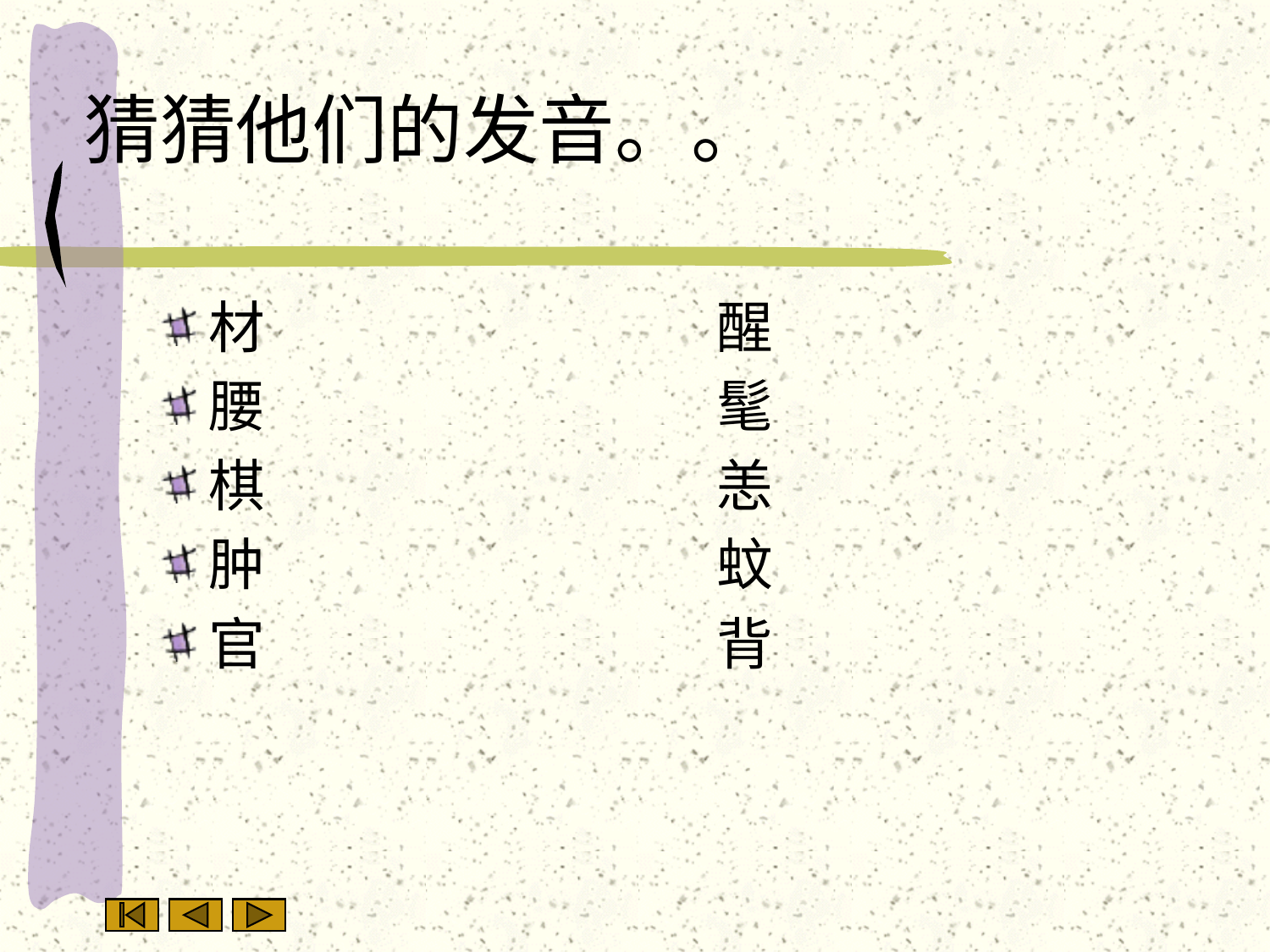

# 猜猜他们的发音。。
材				醒
腰				髦
棋				恙
肿				蚊
官				背